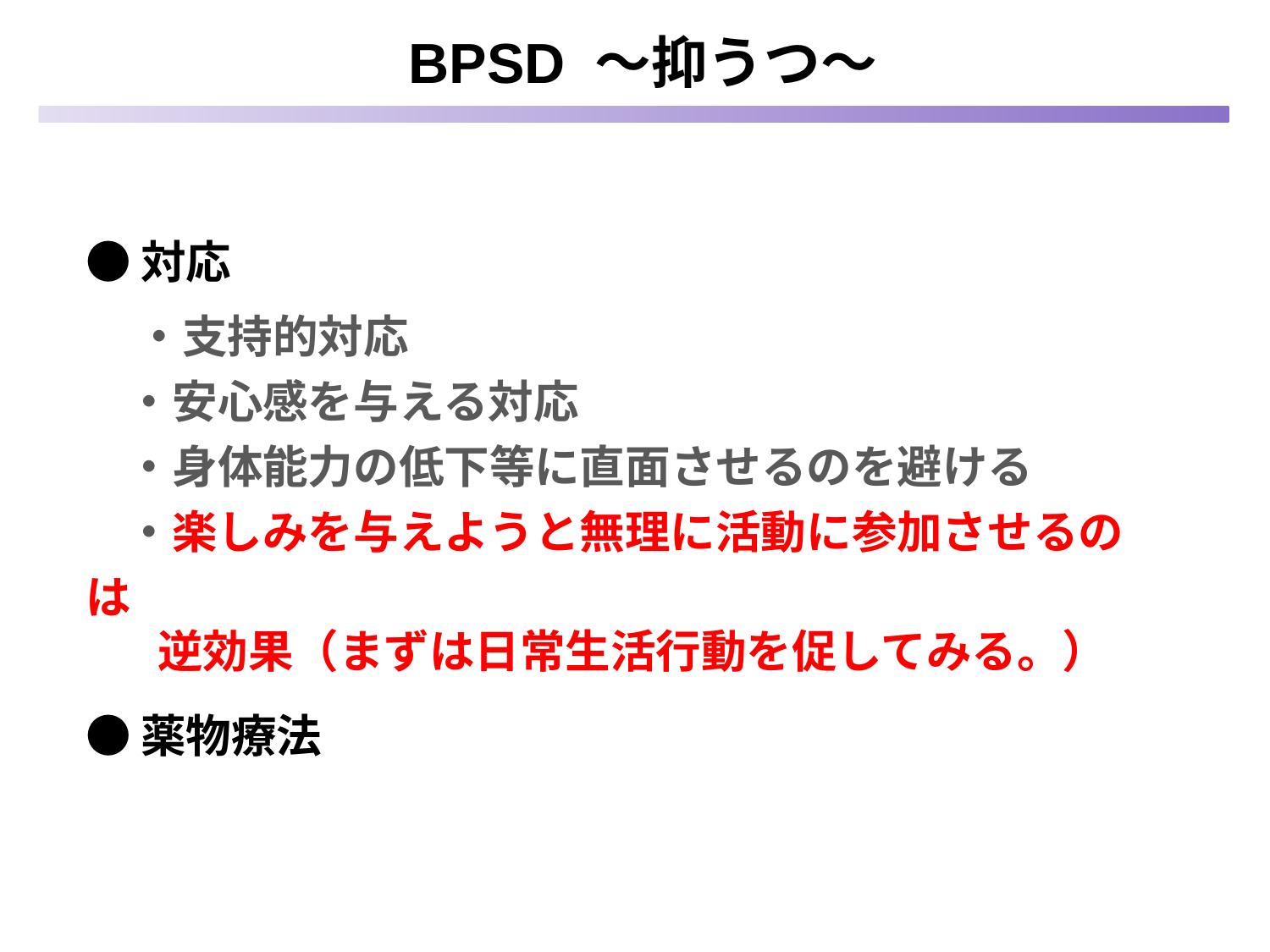

BPSD 〜抑うつ〜

●対応
    ・支持的対応
    ・安心感を与える対応
    ・身体能力の低下等に直面させるのを避ける
    ・楽しみを与えようと無理に活動に参加させるのは
      逆効果（まずは日常生活行動を促してみる。）
●薬物療法